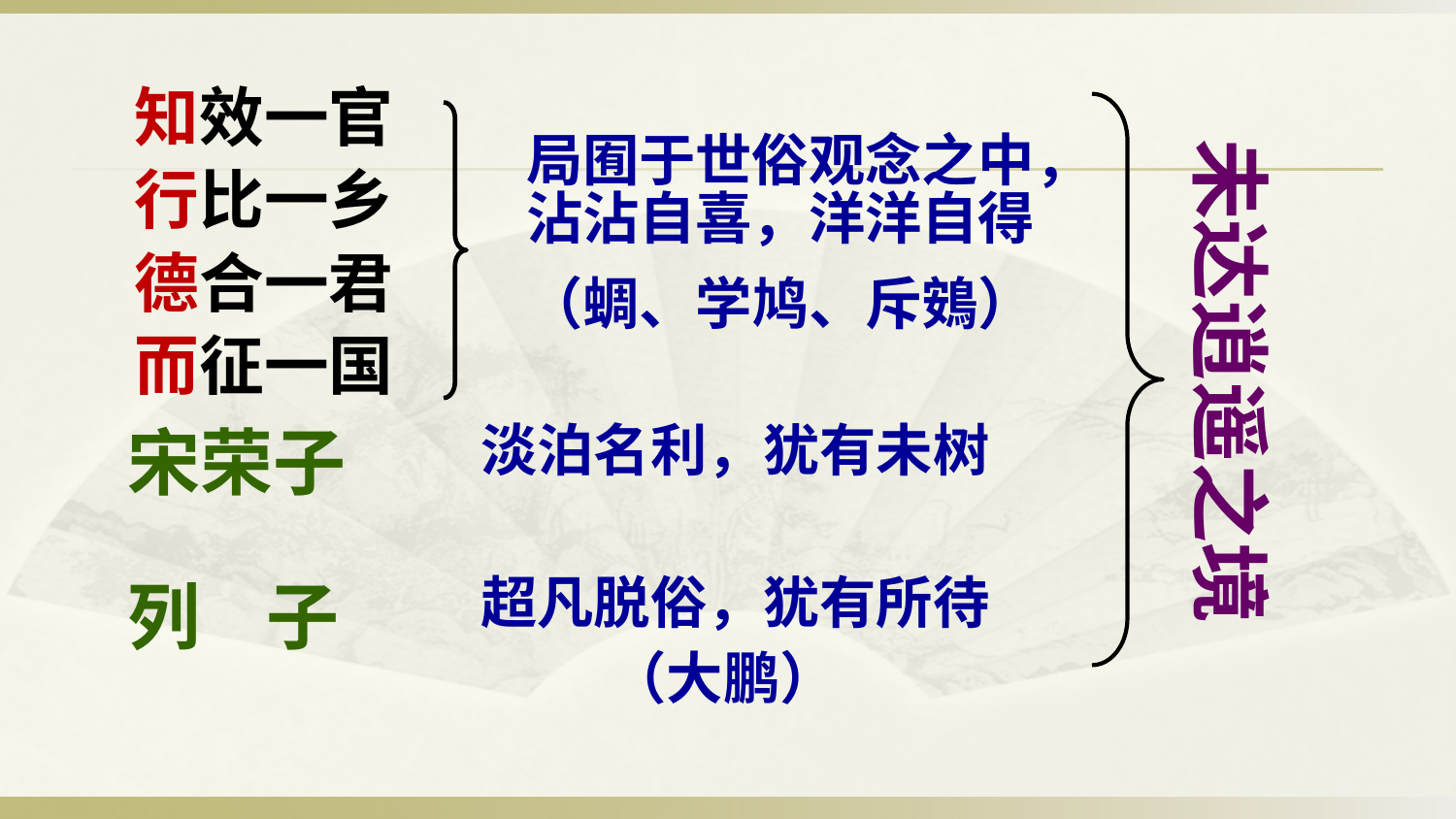

知效一官
    行比一乡
    德合一君
    而征一国

未达逍遥之境
局囿于世俗观念之中，沾沾自喜，洋洋自得
（蜩、学鸠、斥鴳）
宋荣子
列    子
淡泊名利，犹有未树

超凡脱俗，犹有所待
         （大鹏）